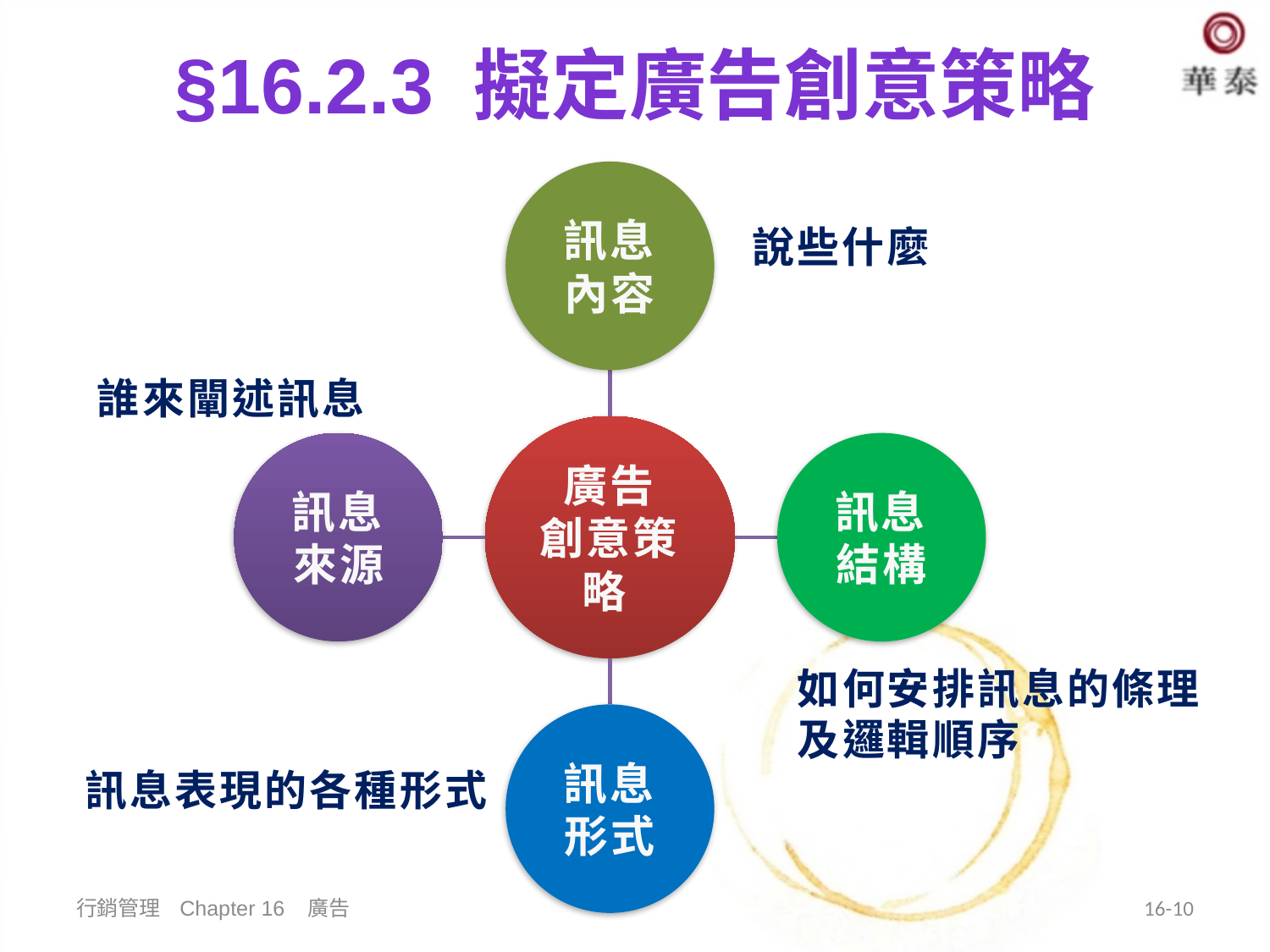

# §16.2.3 擬定廣告創意策略
廣告
創意策略

訊息
內容

訊息
結構

訊息
形式

訊息
來源
說些什麼
誰來闡述訊息
如何安排訊息的條理及邏輯順序
訊息表現的各種形式
行銷管理   Chapter 16   廣告
16-10